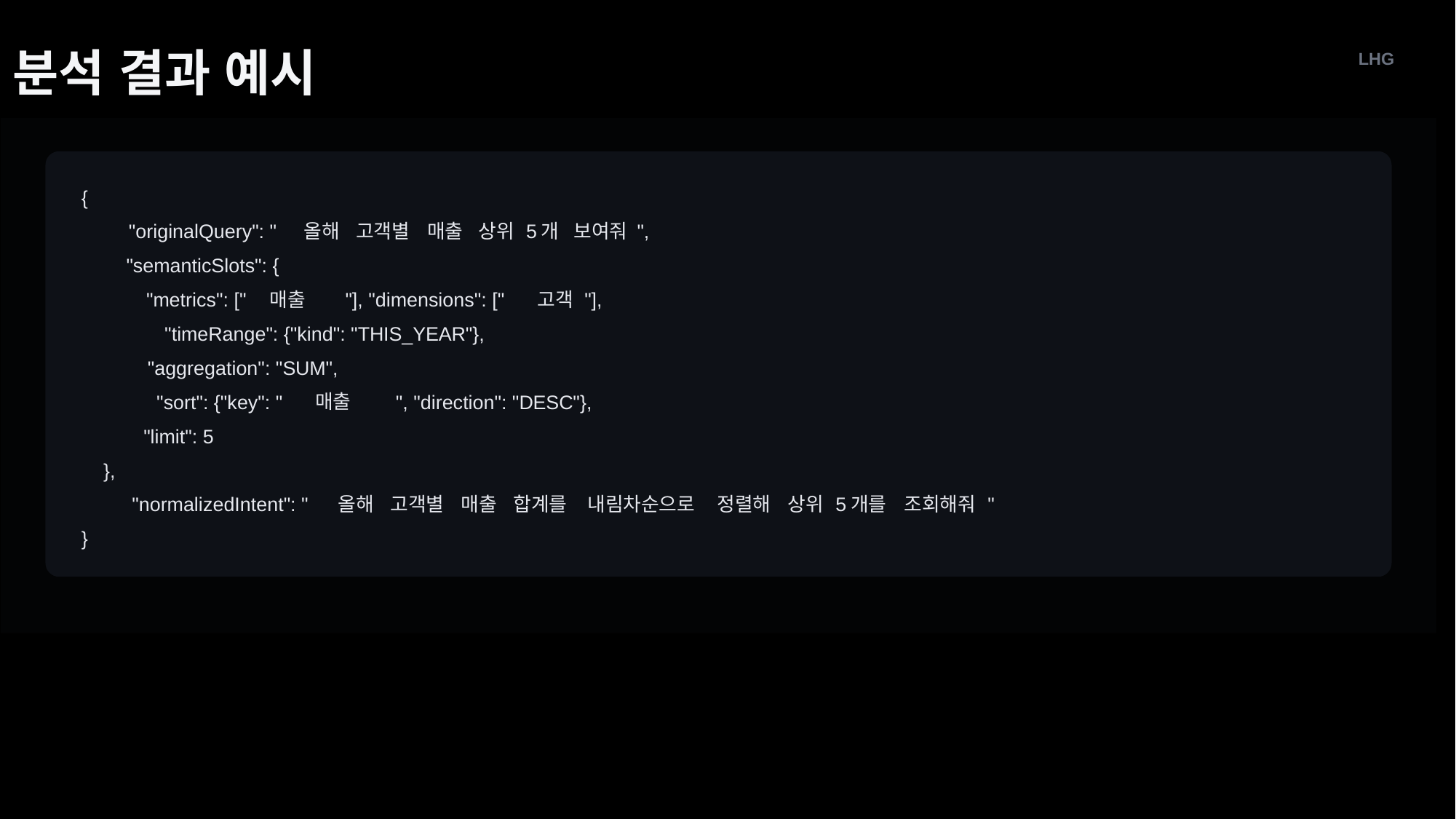

분석 결과 예시
LHG

{
올해
고객별
매출
상위
개
보여줘
"originalQuery": "

 5

",
"semanticSlots": {
매출
고객
"metrics": ["
"], "dimensions": ["
"],
"timeRange": {"kind": "THIS_YEAR"},
"aggregation": "SUM",
매출
"sort": {"key": "
", "direction": "DESC"},
"limit": 5
},
올해
고객별
매출
합계를
내림차순으로
정렬해
상위
개를
조회해줘
"normalizedIntent": "

 5

"
}